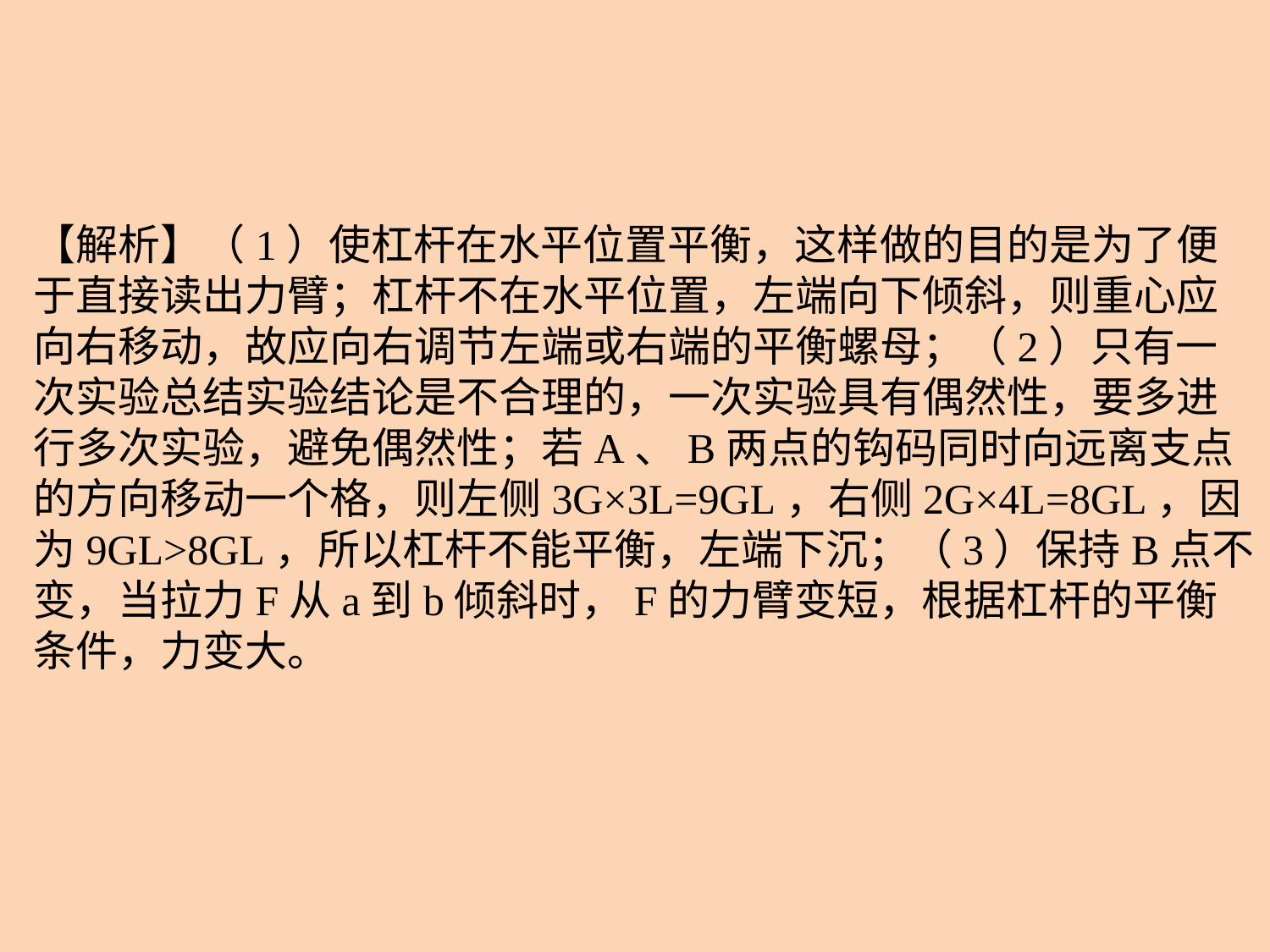

【解析】（1）使杠杆在水平位置平衡，这样做的目的是为了便于直接读出力臂；杠杆不在水平位置，左端向下倾斜，则重心应向右移动，故应向右调节左端或右端的平衡螺母；（2）只有一次实验总结实验结论是不合理的，一次实验具有偶然性，要多进行多次实验，避免偶然性；若A、B两点的钩码同时向远离支点的方向移动一个格，则左侧3G×3L=9GL，右侧2G×4L=8GL，因为9GL>8GL，所以杠杆不能平衡，左端下沉；（3）保持B点不变，当拉力F从a到b倾斜时，F的力臂变短，根据杠杆的平衡条件，力变大。